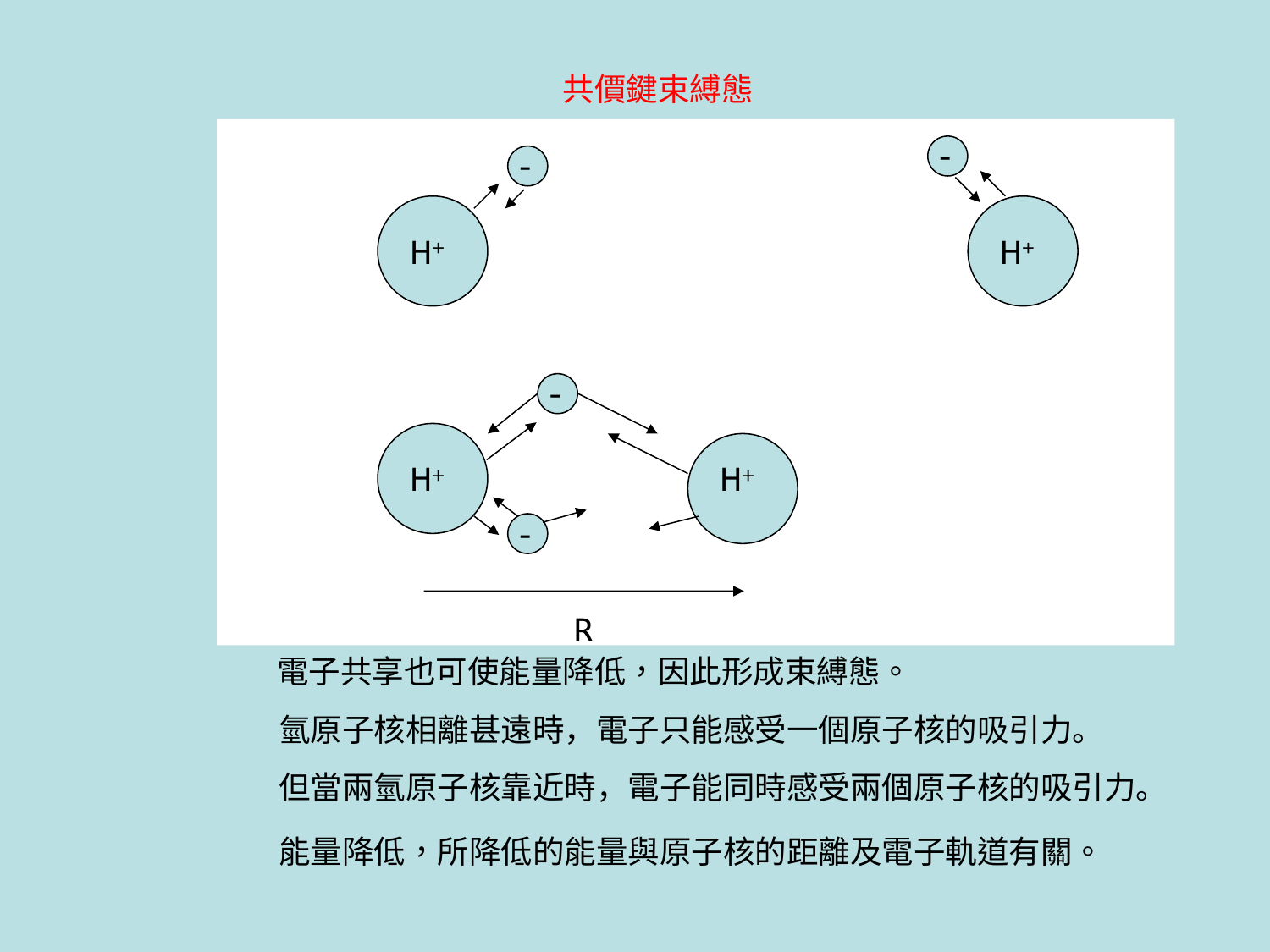

共價鍵束縛態

 -
 -

H+
H+
 -

H+
H+

 -

R
電子共享也可使能量降低，因此形成束縛態。
氫原子核相離甚遠時，電子只能感受一個原子核的吸引力。
但當兩氫原子核靠近時，電子能同時感受兩個原子核的吸引力。
能量降低，所降低的能量與原子核的距離及電子軌道有關。